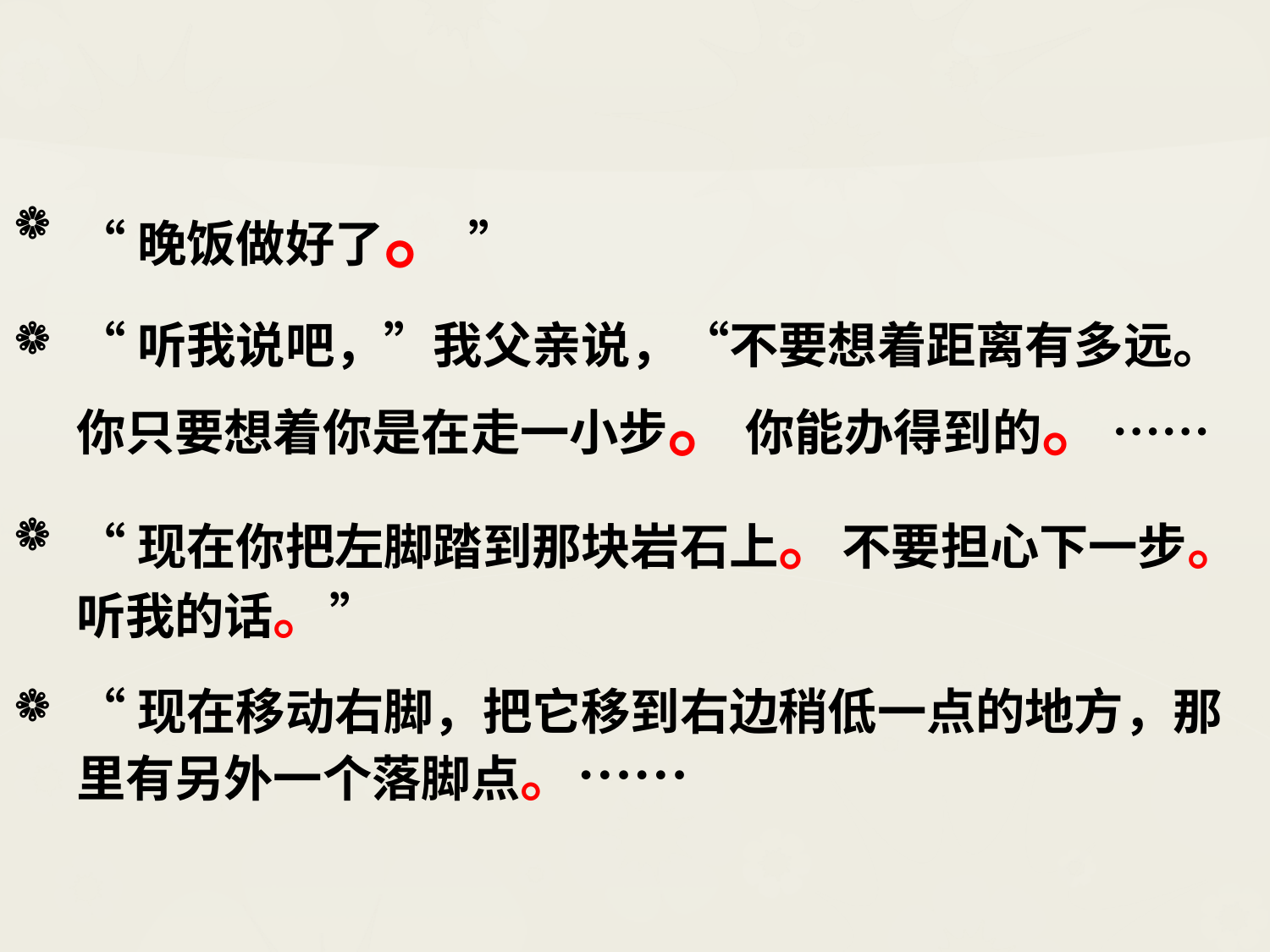

#
“晚饭做好了。”
“听我说吧，”我父亲说，“不要想着距离有多远。你只要想着你是在走一小步。你能办得到的。……
“现在你把左脚踏到那块岩石上。不要担心下一步。听我的话。”
“现在移动右脚，把它移到右边稍低一点的地方，那里有另外一个落脚点。……